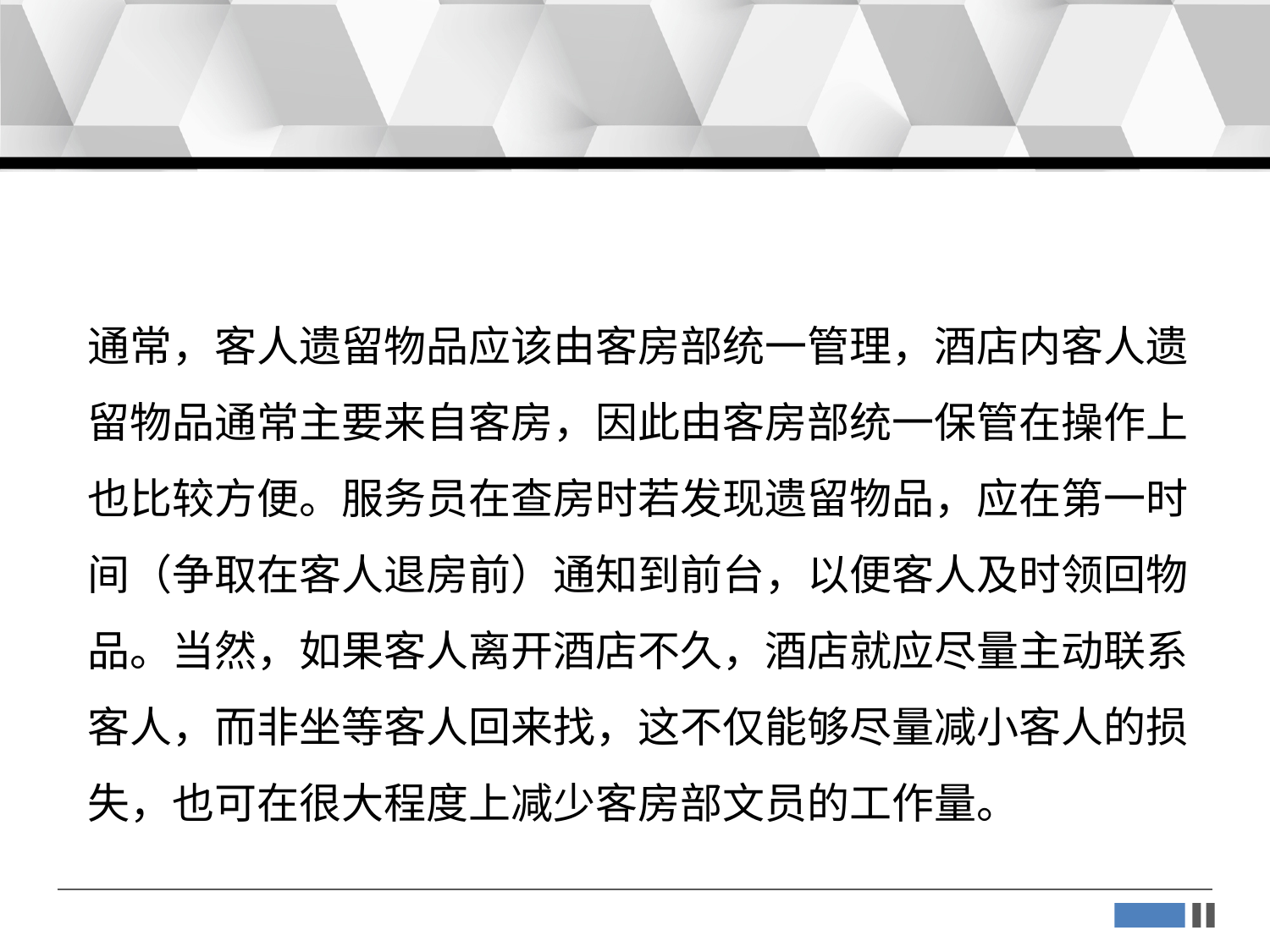

通常，客人遗留物品应该由客房部统一管理，酒店内客人遗留物品通常主要来自客房，因此由客房部统一保管在操作上也比较方便。服务员在查房时若发现遗留物品，应在第一时间（争取在客人退房前）通知到前台，以便客人及时领回物品。当然，如果客人离开酒店不久，酒店就应尽量主动联系客人，而非坐等客人回来找，这不仅能够尽量减小客人的损失，也可在很大程度上减少客房部文员的工作量。